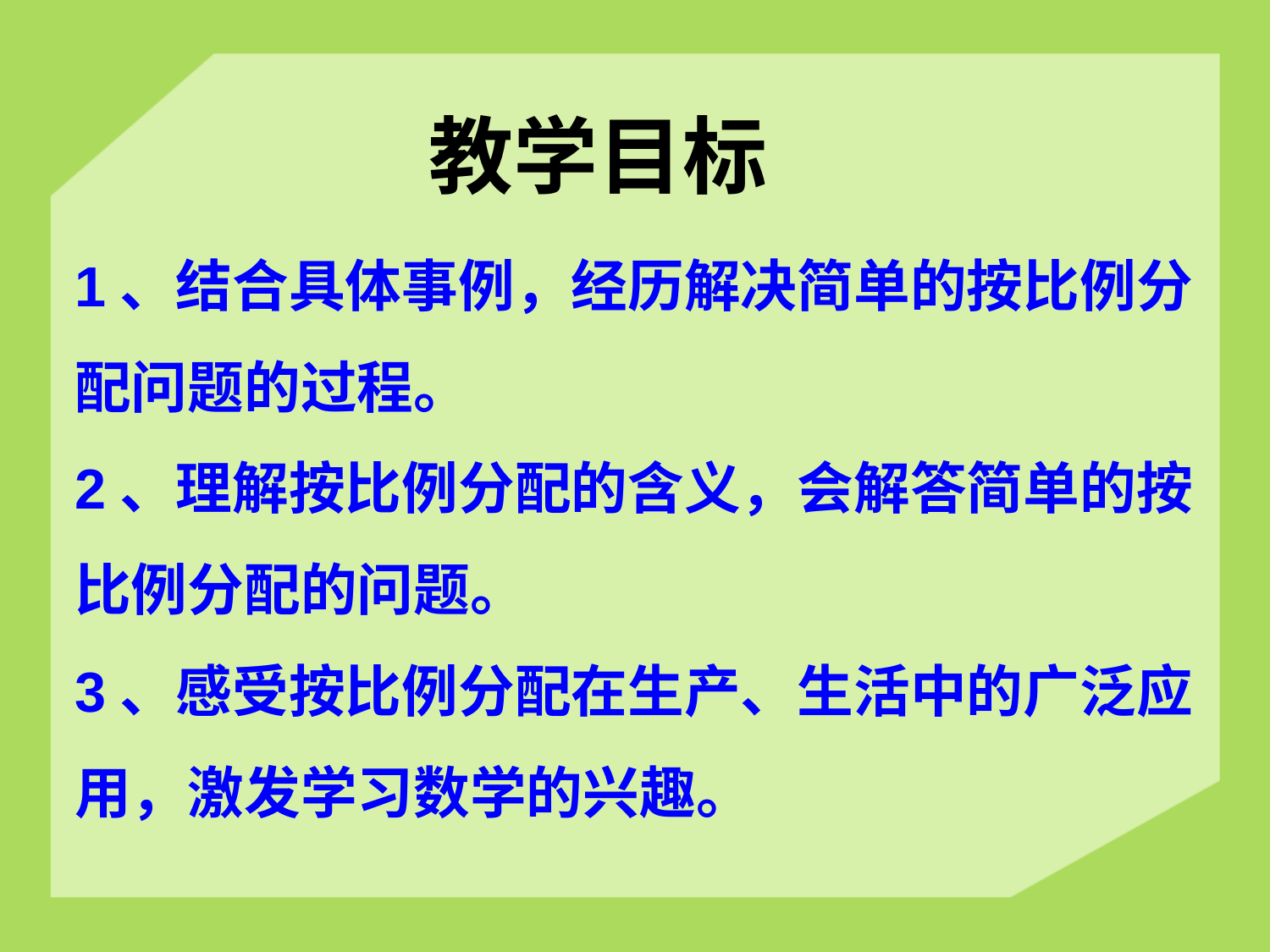

教学目标
1、结合具体事例，经历解决简单的按比例分配问题的过程。
2、理解按比例分配的含义，会解答简单的按比例分配的问题。
3、感受按比例分配在生产、生活中的广泛应用，激发学习数学的兴趣。